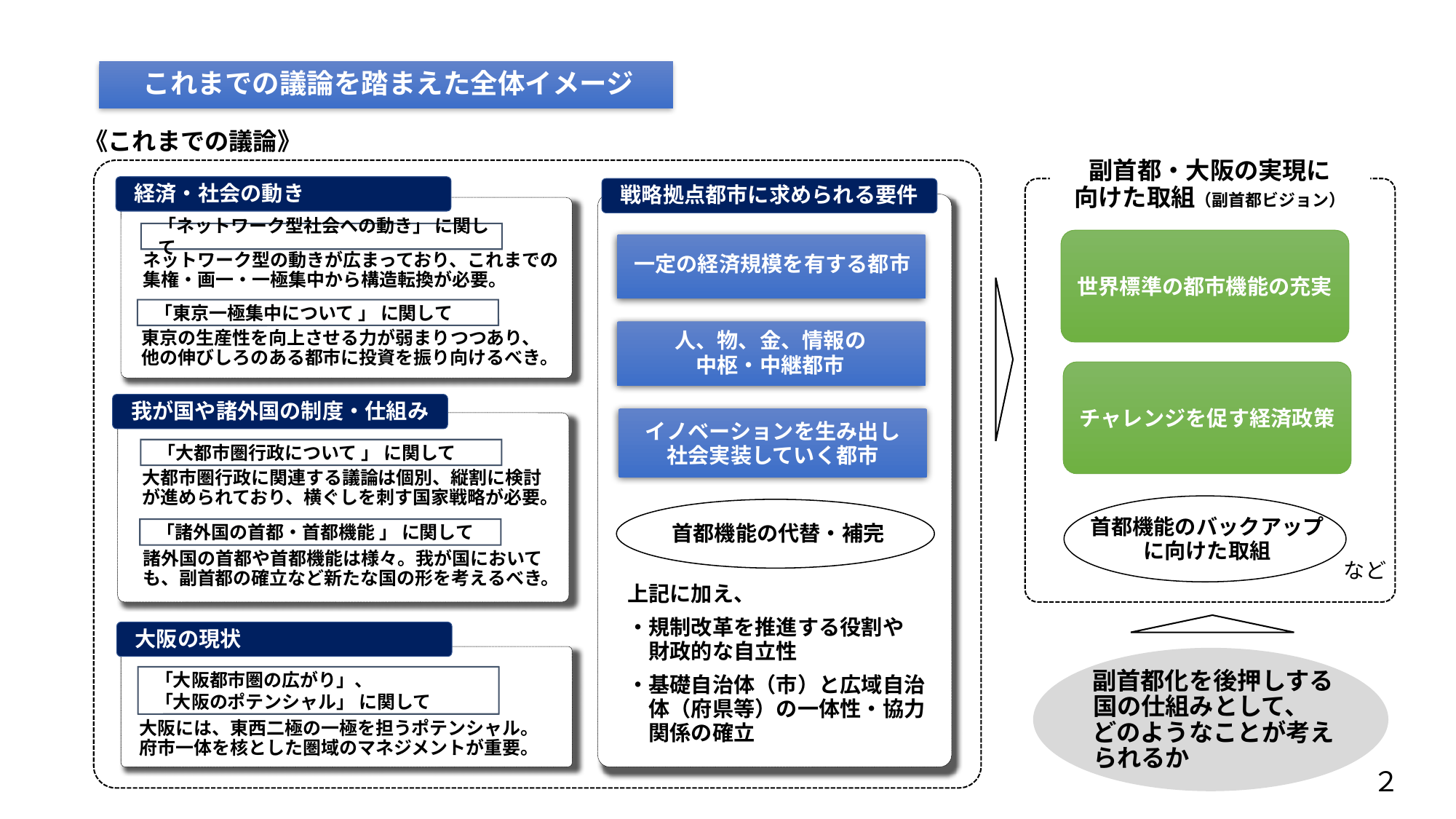

これまでの議論を踏まえた全体イメージ
《これまでの議論》
副首都・大阪の実現に
向けた取組（副首都ビジョン）

経済・社会の動き
戦略拠点都市に求められる要件

「ネットワーク型社会への動き」 に関して
世界標準の都市機能の充実

一定の経済規模を有する都市
ネットワーク型の動きが広まっており、これまでの集権・画一・一極集中から構造転換が必要。
「東京一極集中について 」 に関して

人、物、金、情報の
中枢・中継都市
東京の生産性を向上させる力が弱まりつつあり、他の伸びしろのある都市に投資を振り向けるべき。

チャレンジを促す経済政策
我が国や諸外国の制度・仕組み

イノベーションを生み出し
社会実装していく都市

「大都市圏行政について 」 に関して
大都市圏行政に関連する議論は個別、縦割に検討が進められており、横ぐしを刺す国家戦略が必要。

首都機能のバックアップ
に向けた取組
首都機能の代替・補完
「諸外国の首都・首都機能 」 に関して
諸外国の首都や首都機能は様々。我が国においても、副首都の確立など新たな国の形を考えるべき。
など
上記に加え、
・規制改革を推進する役割や
　財政的な自立性
・基礎自治体（市）と広域自治
　体（府県等）の一体性・協力
　関係の確立

大阪の現状

副首都化を後押しする国の仕組みとして、
どのようなことが考えられるか
「大阪都市圏の広がり」、
「大阪のポテンシャル」 に関して
大阪には、東西二極の一極を担うポテンシャル。府市一体を核とした圏域のマネジメントが重要。
２